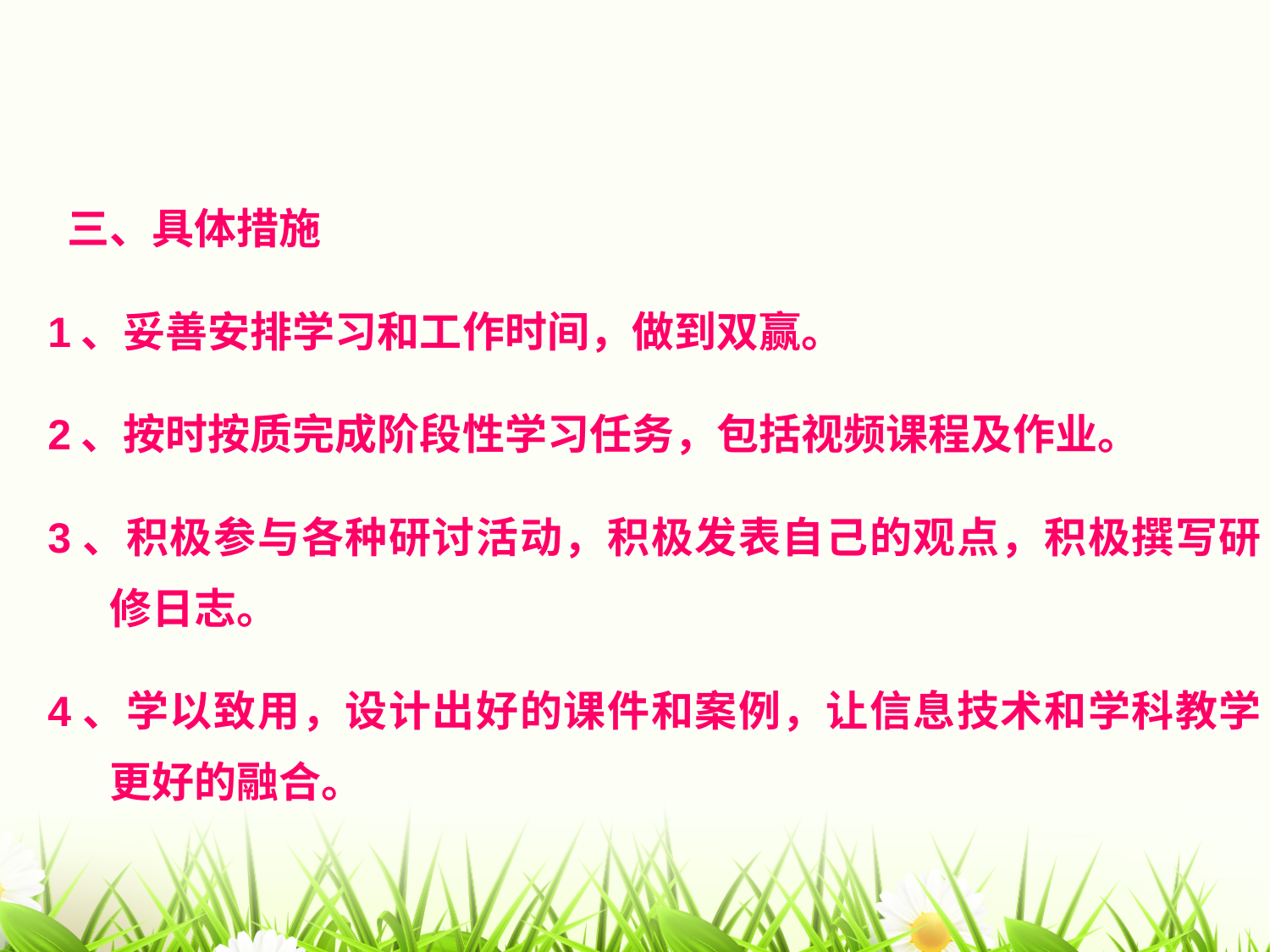

三、具体措施
1、妥善安排学习和工作时间，做到双赢。
2、按时按质完成阶段性学习任务，包括视频课程及作业。
3、积极参与各种研讨活动，积极发表自己的观点，积极撰写研修日志。
4、学以致用，设计出好的课件和案例，让信息技术和学科教学更好的融合。